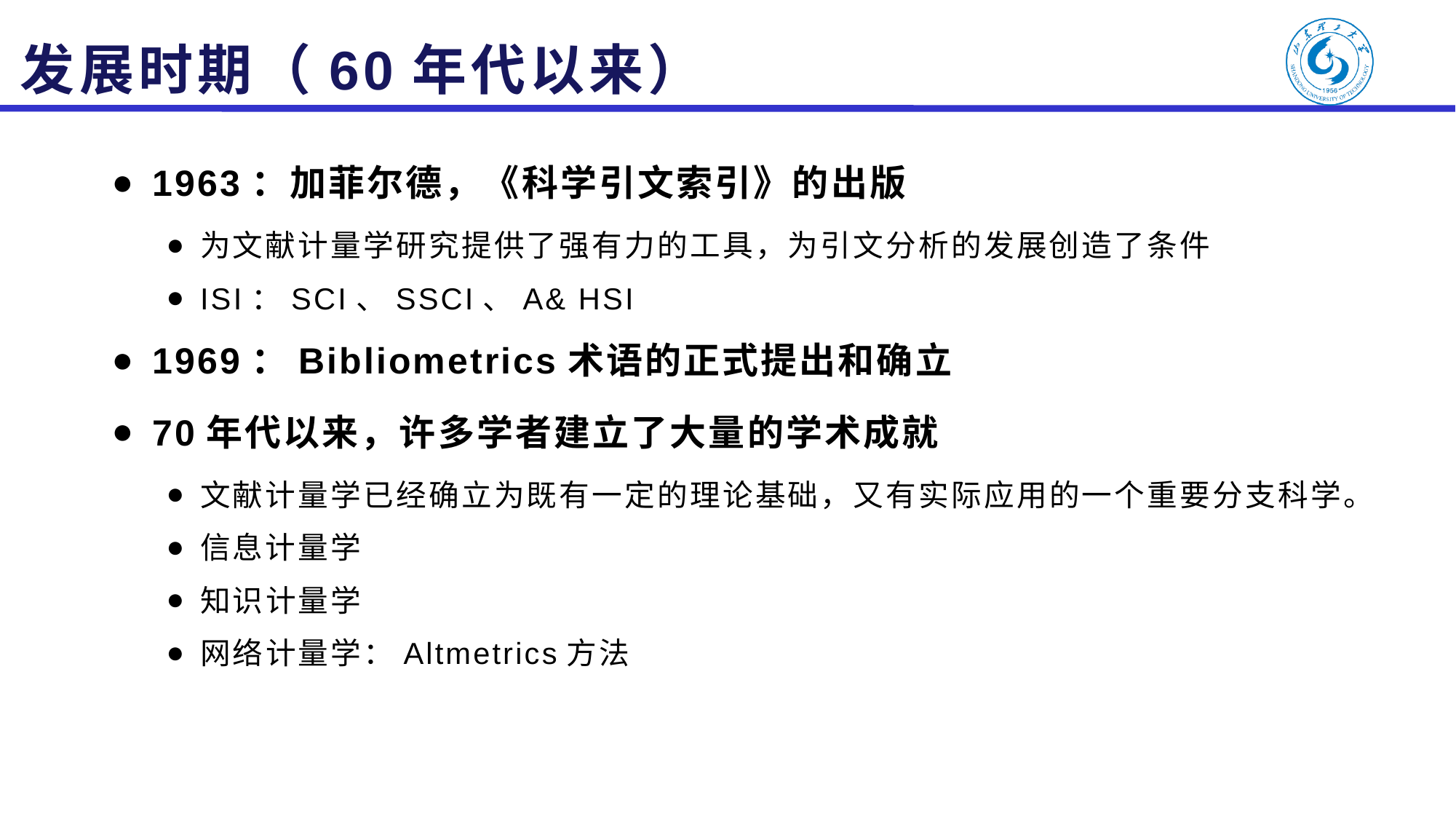

# 发展时期（60年代以来）
1963：加菲尔德，《科学引文索引》的出版
为文献计量学研究提供了强有力的工具，为引文分析的发展创造了条件
ISI：SCI、SSCI、A& HSI
1969：Bibliometrics术语的正式提出和确立
70年代以来，许多学者建立了大量的学术成就
文献计量学已经确立为既有一定的理论基础，又有实际应用的一个重要分支科学。
信息计量学
知识计量学
网络计量学：Altmetrics方法